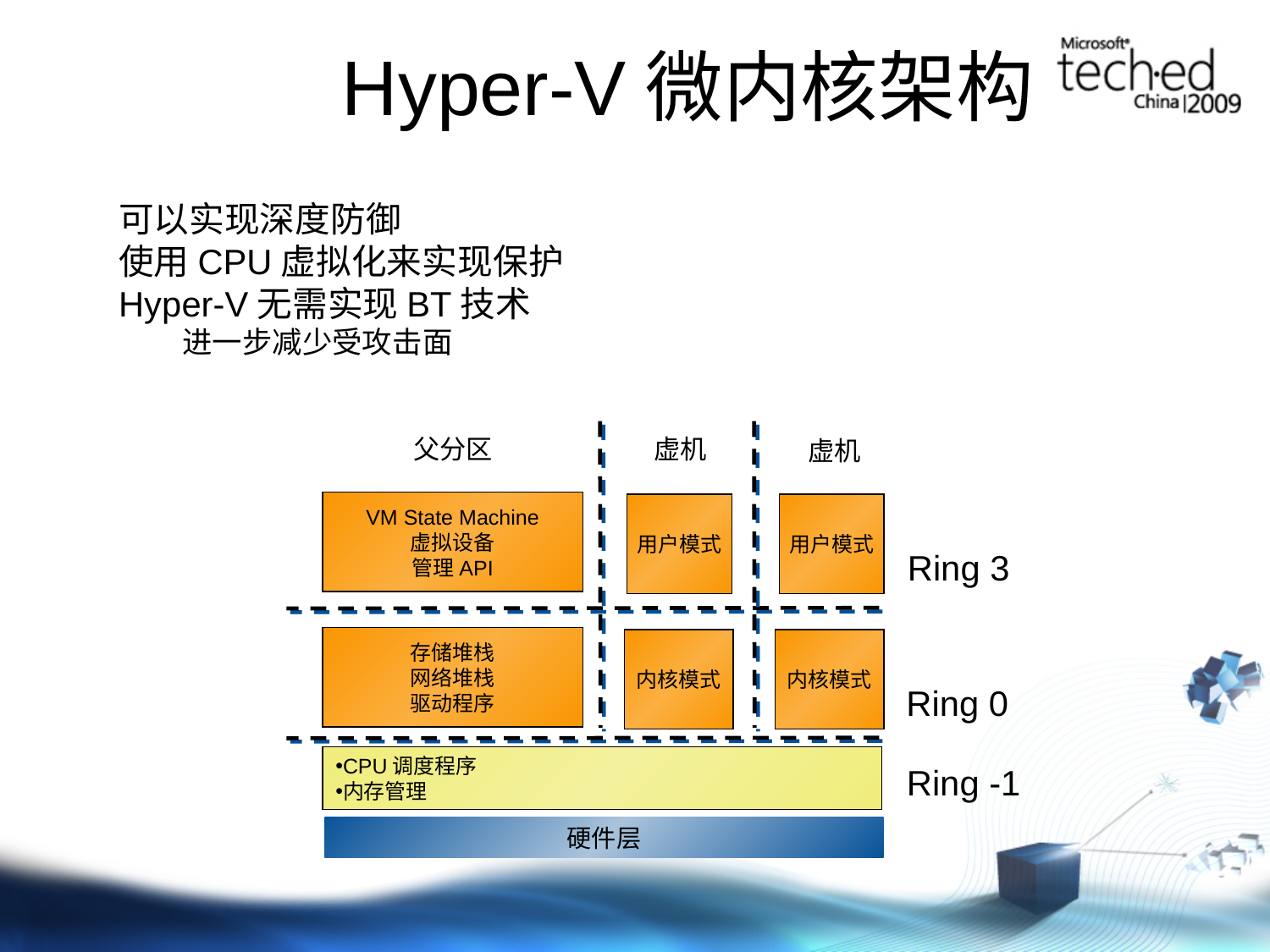

Hyper-V微内核架构
可以实现深度防御
使用CPU虚拟化来实现保护
Hyper-V无需实现BT技术
进一步减少受攻击面

父分区
虚机
虚机
VM State Machine
虚拟设备
管理API
用户模式
用户模式
Ring 3

存储堆栈
网络堆栈
驱动程序
内核模式
内核模式
Ring 0

CPU调度程序
内存管理
Ring -1
硬件层